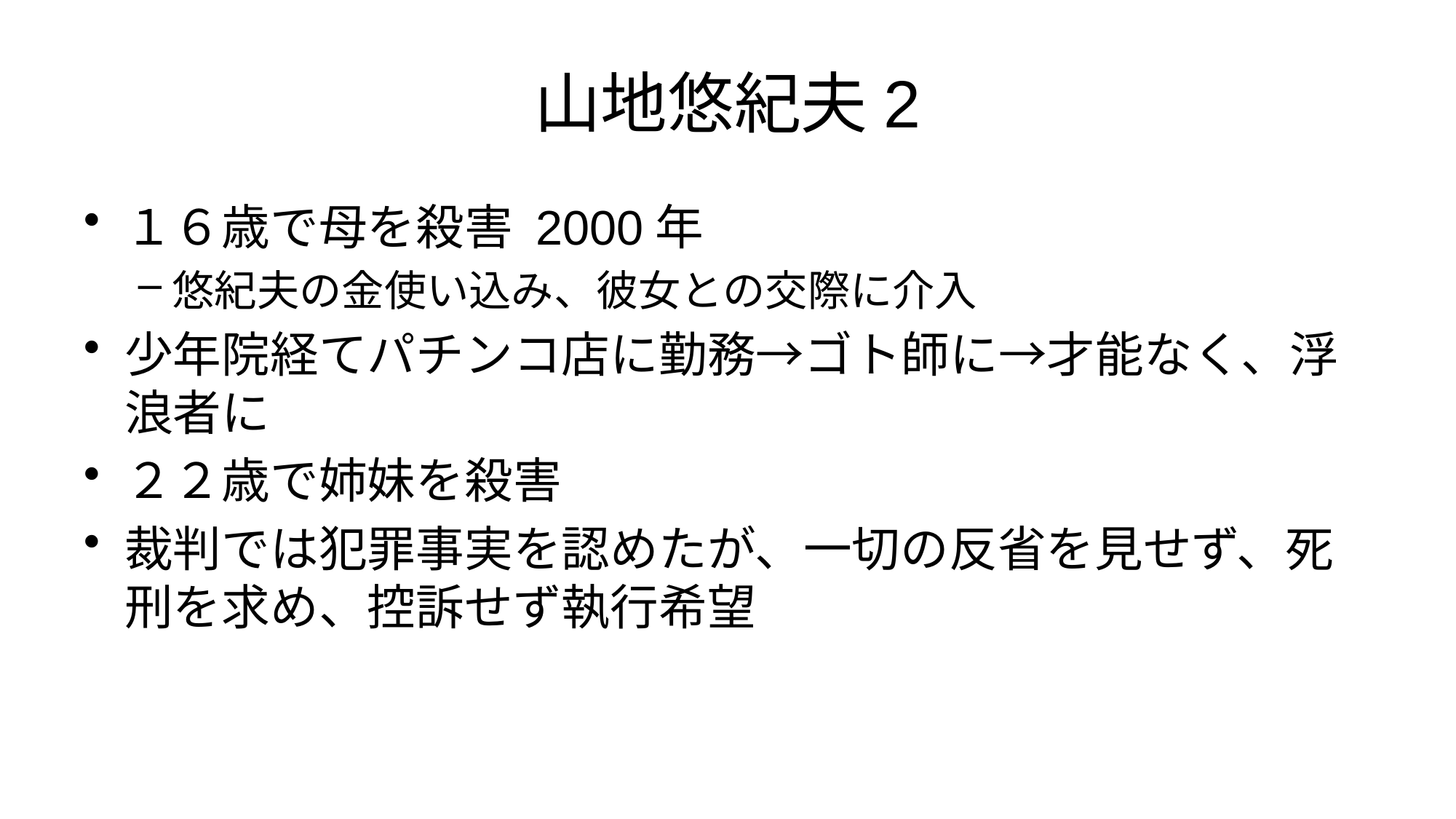

# 山地悠紀夫2
１６歳で母を殺害 2000年
悠紀夫の金使い込み、彼女との交際に介入
少年院経てパチンコ店に勤務→ゴト師に→才能なく、浮浪者に
２２歳で姉妹を殺害
裁判では犯罪事実を認めたが、一切の反省を見せず、死刑を求め、控訴せず執行希望